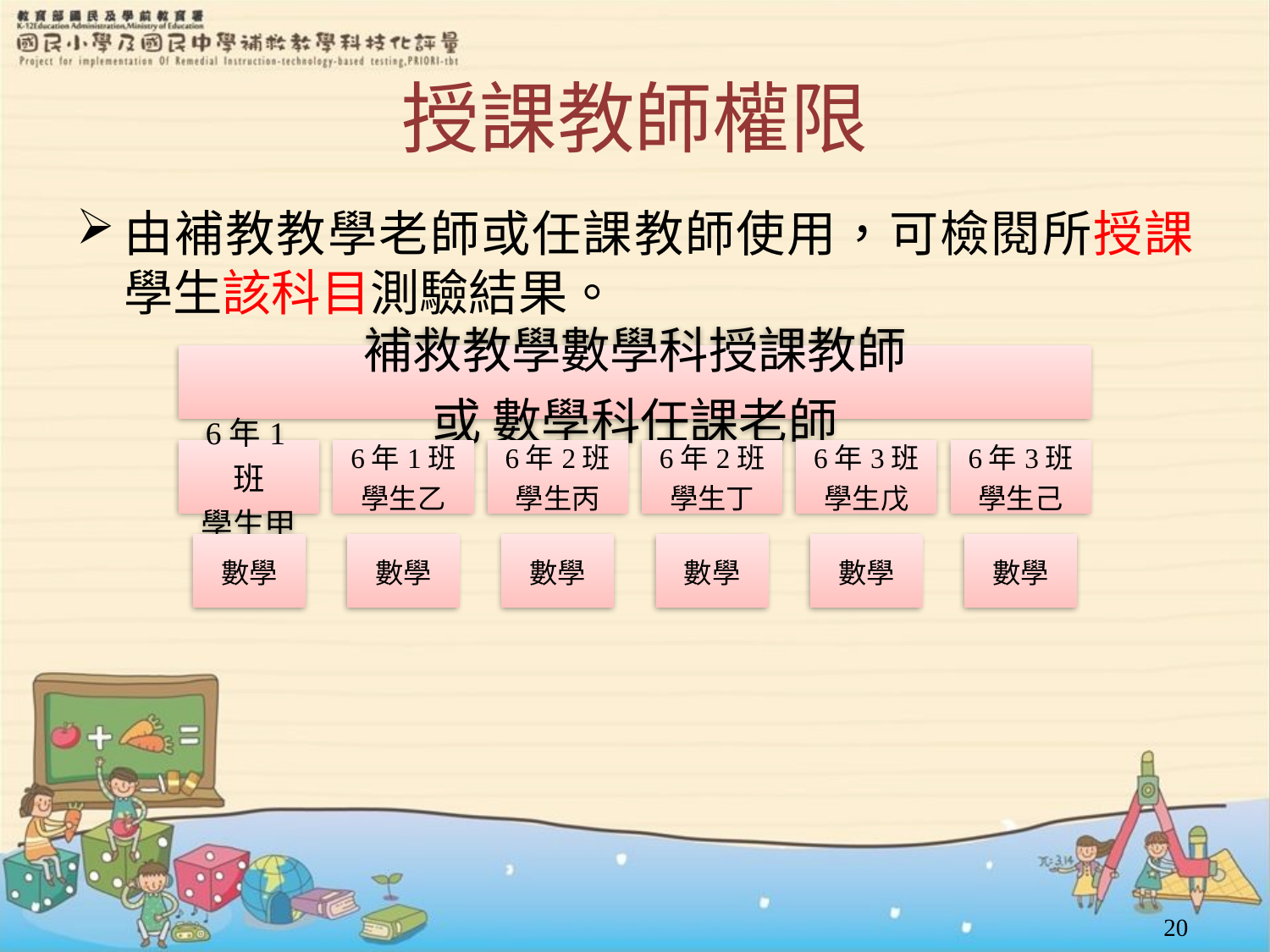

# 授課教師權限
由補教教學老師或任課教師使用，可檢閱所授課學生該科目測驗結果。
補救教學數學科授課教師
或 數學科任課老師
6年1班
學生甲
6年3班
學生戊
6年2班
學生丙
6年2班
學生丁
6年1班
學生乙
6年3班
學生己
數學
數學
數學
數學
數學
數學
20